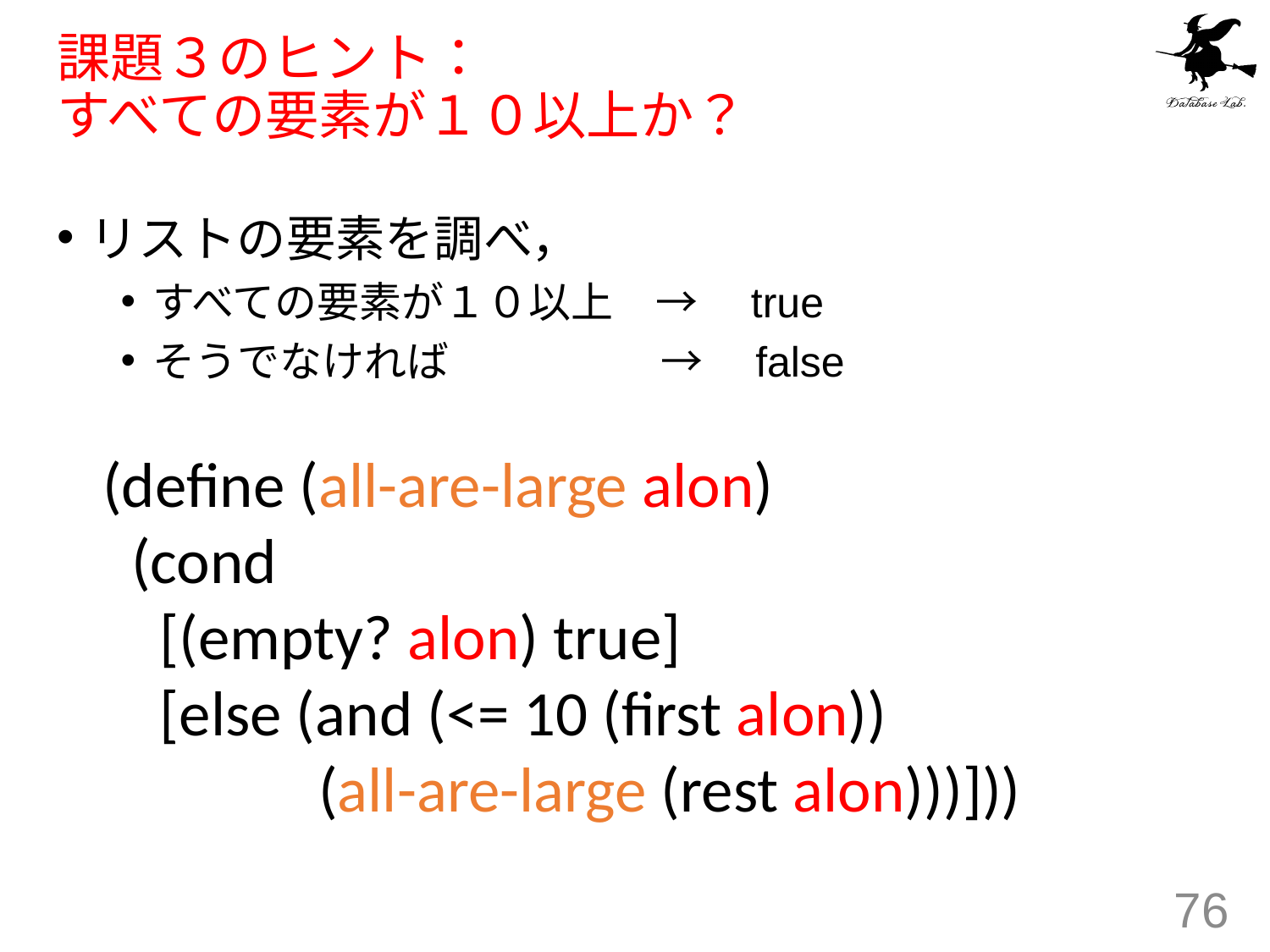

# 課題３のヒント： すべての要素が１０以上か？
リストの要素を調べ，
すべての要素が１０以上　→　true
そうでなければ		→　false
(define (all-are-large alon)
  (cond
    [(empty? alon) true]
    [else (and (<= 10 (first alon))
               (all-are-large (rest alon)))]))

76